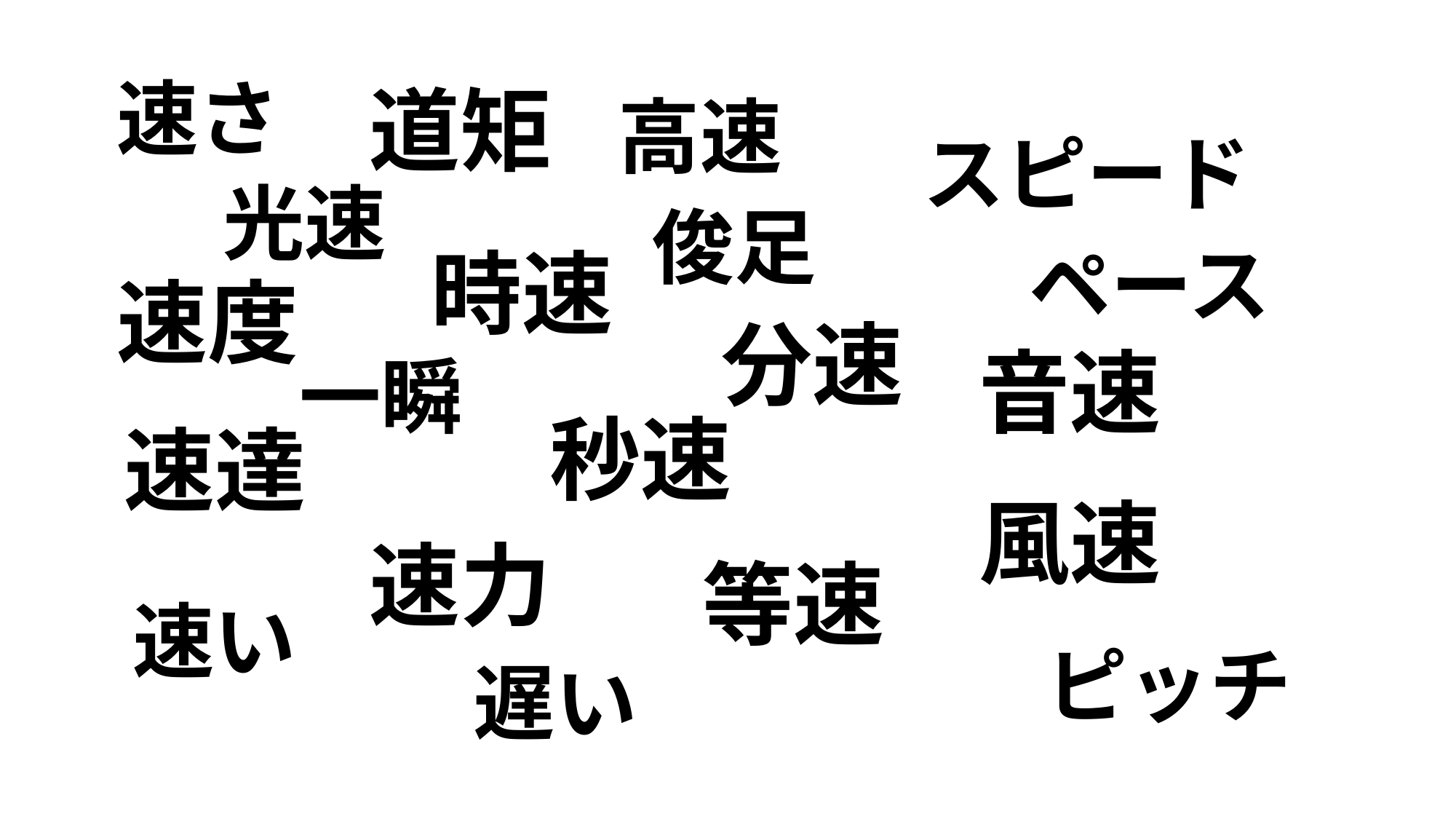

速さ
道矩
高速
スピード
光速
俊足
ペース
時速
速度
分速
音速
一瞬
秒速
速達
風速
速力
等速
速い
ピッチ
遅い